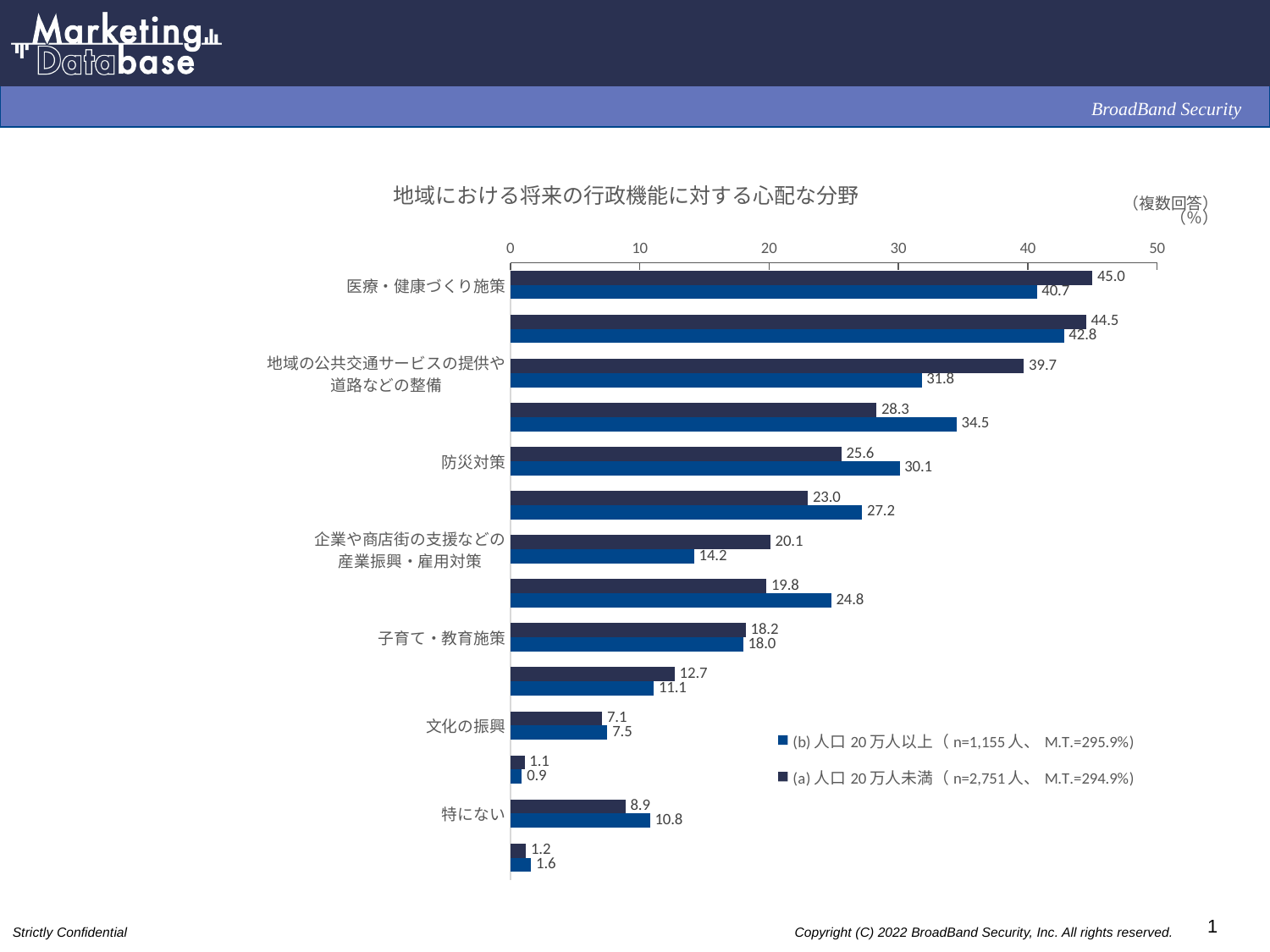

### Chart: 地域における将来の行政機能に対する心配な分野

| Category | (a)人口20万人未満（n=2,751人、M.T.=294.9%) | (b)人口20万人以上（n=1,155人、M.T.=295.9%) |
|---|---|---|
| 医療・健康づくり施策 | 45.0 | 40.7 |
| 福祉施策（高齢者活動支援、介護支援、
障害者支援など） | 44.5 | 42.8 |
| 地域の公共交通サービスの提供や
道路などの整備 | 39.7 | 31.8 |
| 交通安全・防犯対策 | 28.3 | 34.5 |
| 防災対策 | 25.6 | 30.1 |
| 上下水道やゴミ収集などの生活環境の整備 | 23.0 | 27.2 |
| 企業や商店街の支援などの
産業振興・雇用対策 | 20.1 | 14.2 |
| 各種行政サービスについて
相談・申請できる窓口機能 | 19.8 | 24.8 |
| 子育て・教育施策 | 18.2 | 18.0 |
| 都市計画などのまちづくり | 12.7 | 11.1 |
| 文化の振興 | 7.1 | 7.5 |
| その他 | 1.1 | 0.9 |
| 特にない | 8.9 | 10.8 |
| 無回答 | 1.2 | 1.6 |